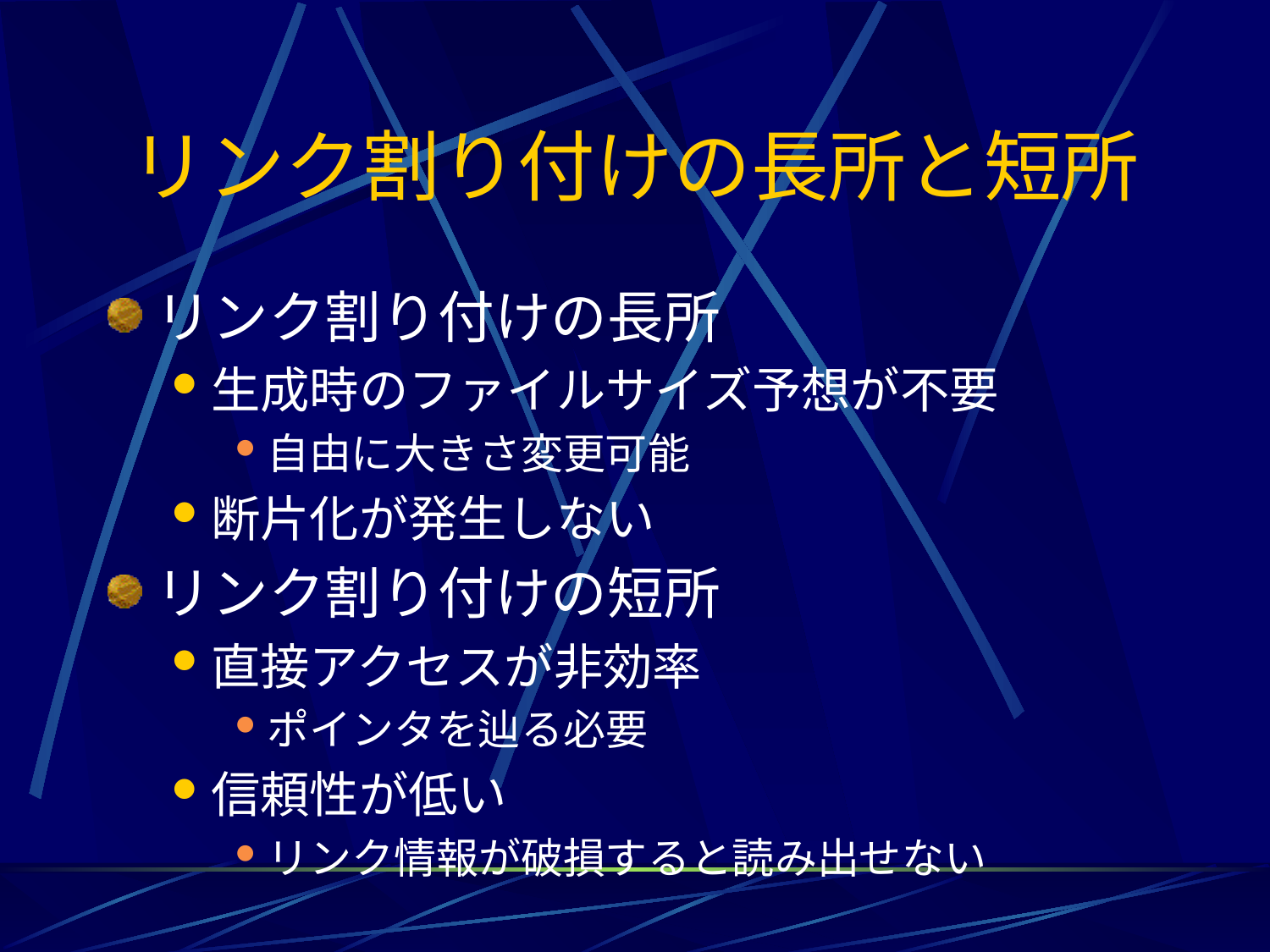

# リンク割り付けの長所と短所
リンク割り付けの長所
生成時のファイルサイズ予想が不要
自由に大きさ変更可能
断片化が発生しない
リンク割り付けの短所
直接アクセスが非効率
ポインタを辿る必要
信頼性が低い
リンク情報が破損すると読み出せない